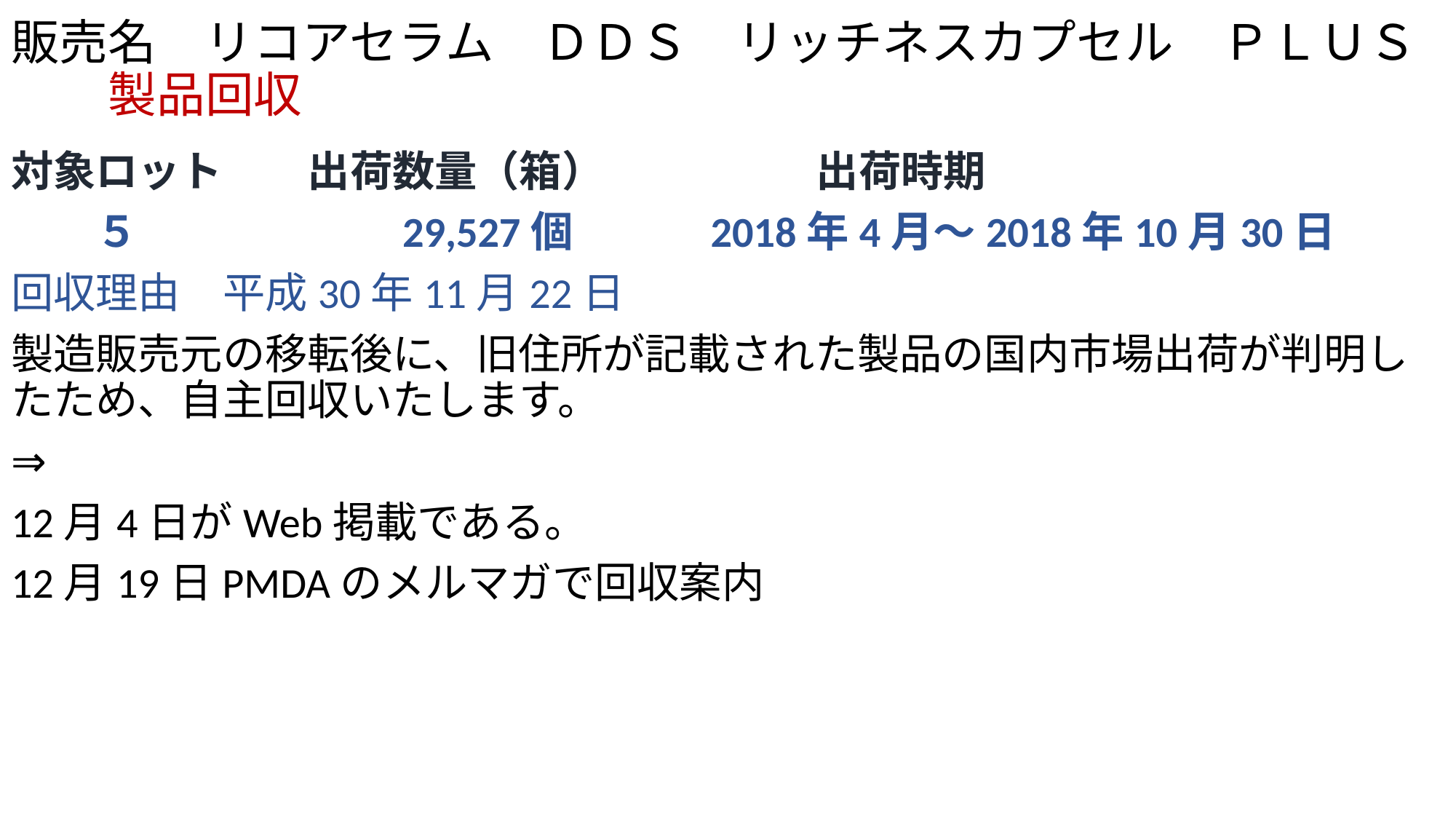

# 販売名　リコアセラム　ＤＤＳ　リッチネスカプセル　ＰＬＵＳ　　製品回収
対象ロット　　出荷数量（箱）　　　　　出荷時期
　　５　　　　　　29,527個　　　2018年4月～2018年10月30日
回収理由　平成30年11月22日
製造販売元の移転後に、旧住所が記載された製品の国内市場出荷が判明したため、自主回収いたします。
⇒
12月4日がWeb掲載である。
12月19日PMDAのメルマガで回収案内